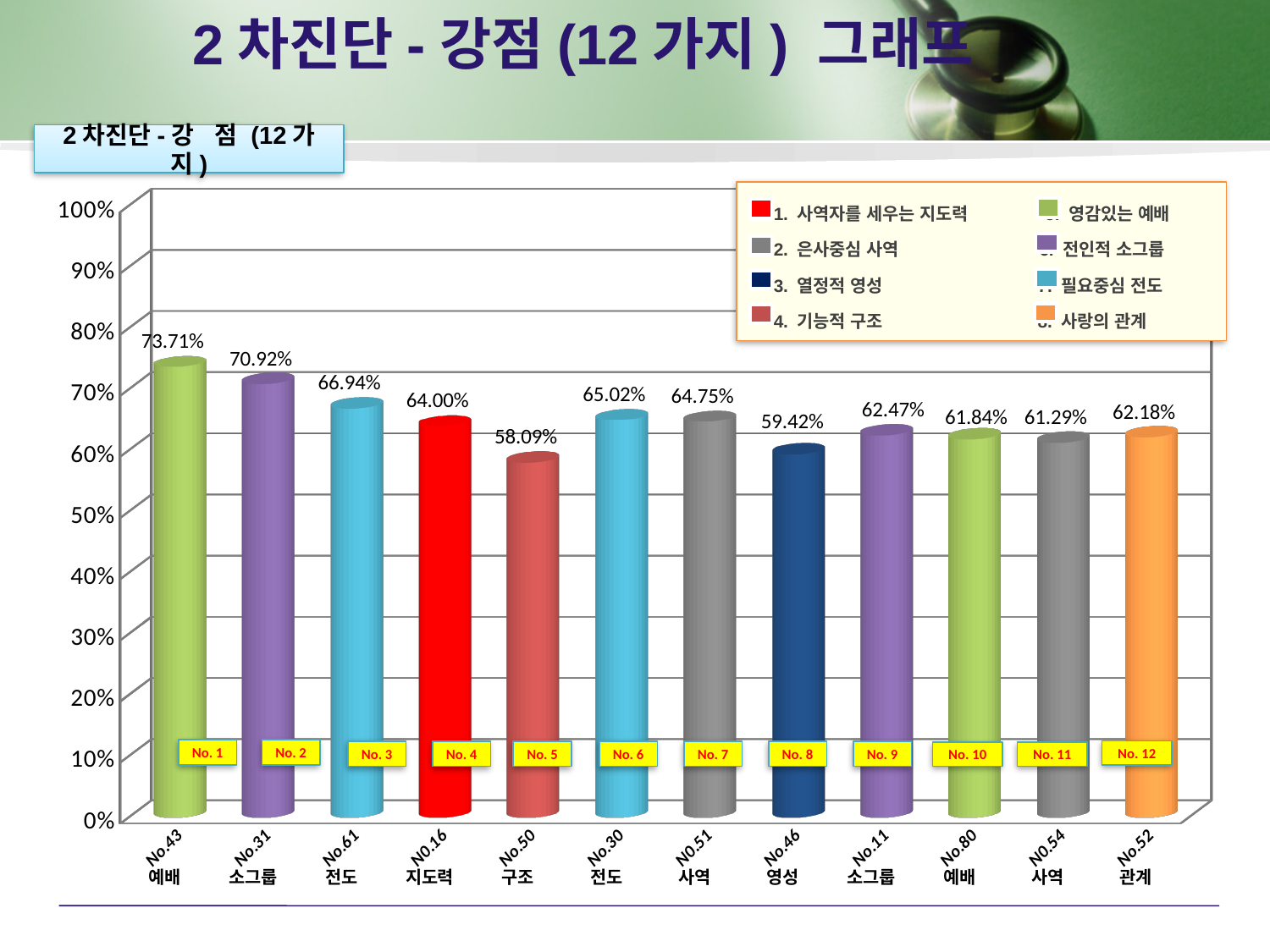

# 2차진단-강점(12가지) 그래프

2차진단-강   점 (12가지)

[unsupported chart]

No. 1
No. 2
No. 3
No. 4
No. 5
No. 6
No. 7
No. 8
No. 9
No. 12
No. 10
No. 11
     1. 사역자를 세우는 지도력               5. 영감있는 예배
     2. 은사중심 사역                            6. 전인적 소그룹
     3. 열정적 영성                               7. 필요중심 전도
     4. 기능적 구조                               8. 사랑의 관계